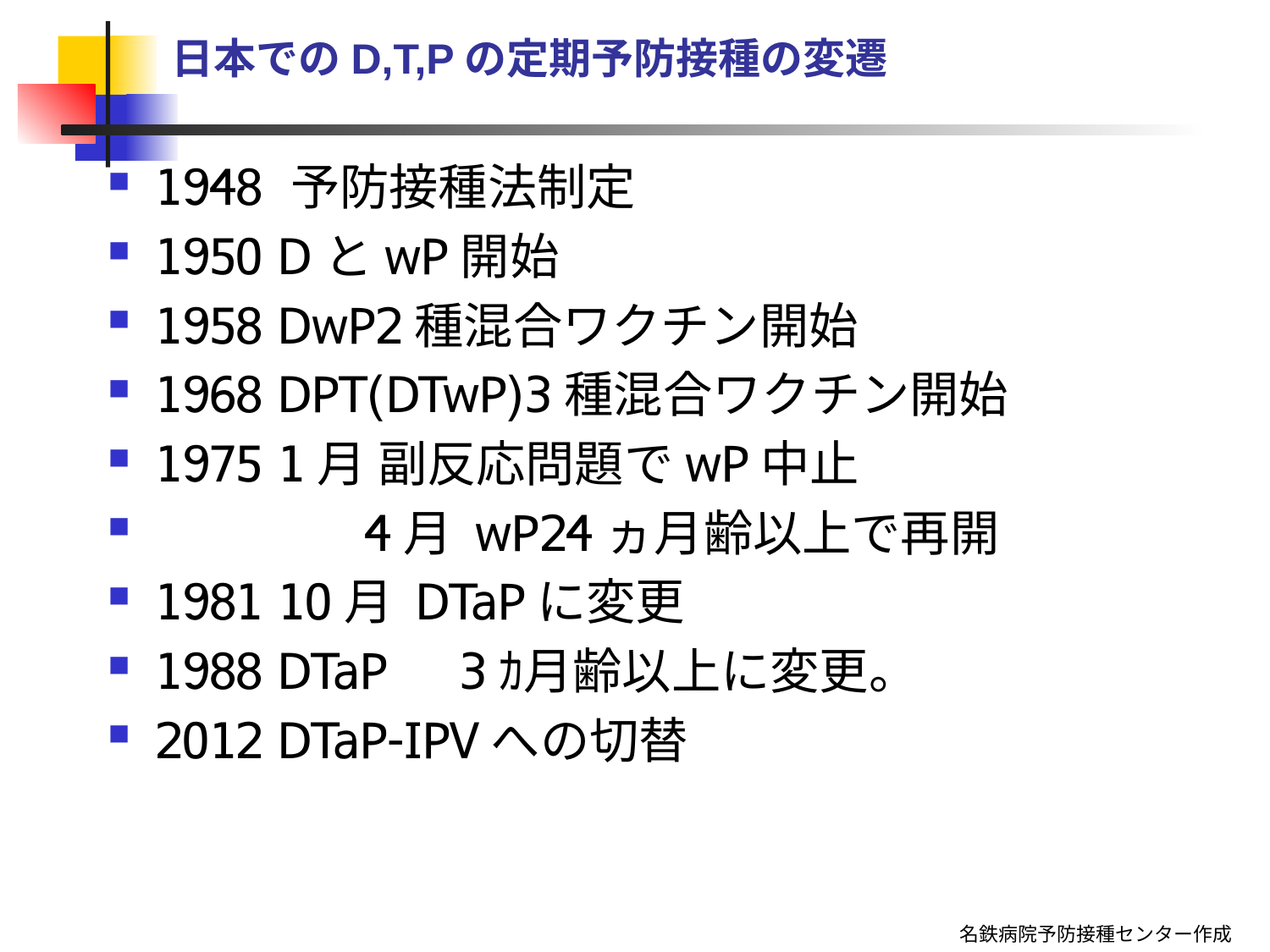

日本でのD,T,Pの定期予防接種の変遷
1948 予防接種法制定
1950 DとwP開始
1958 DwP2種混合ワクチン開始
1968 DPT(DTwP)3種混合ワクチン開始
1975 1月 副反応問題でwP中止
　　　　4月 wP24ヵ月齢以上で再開
1981 10月 DTaPに変更
1988 DTaP　3ｶ月齢以上に変更。
2012 DTaP-IPVへの切替

名鉄病院予防接種センター作成